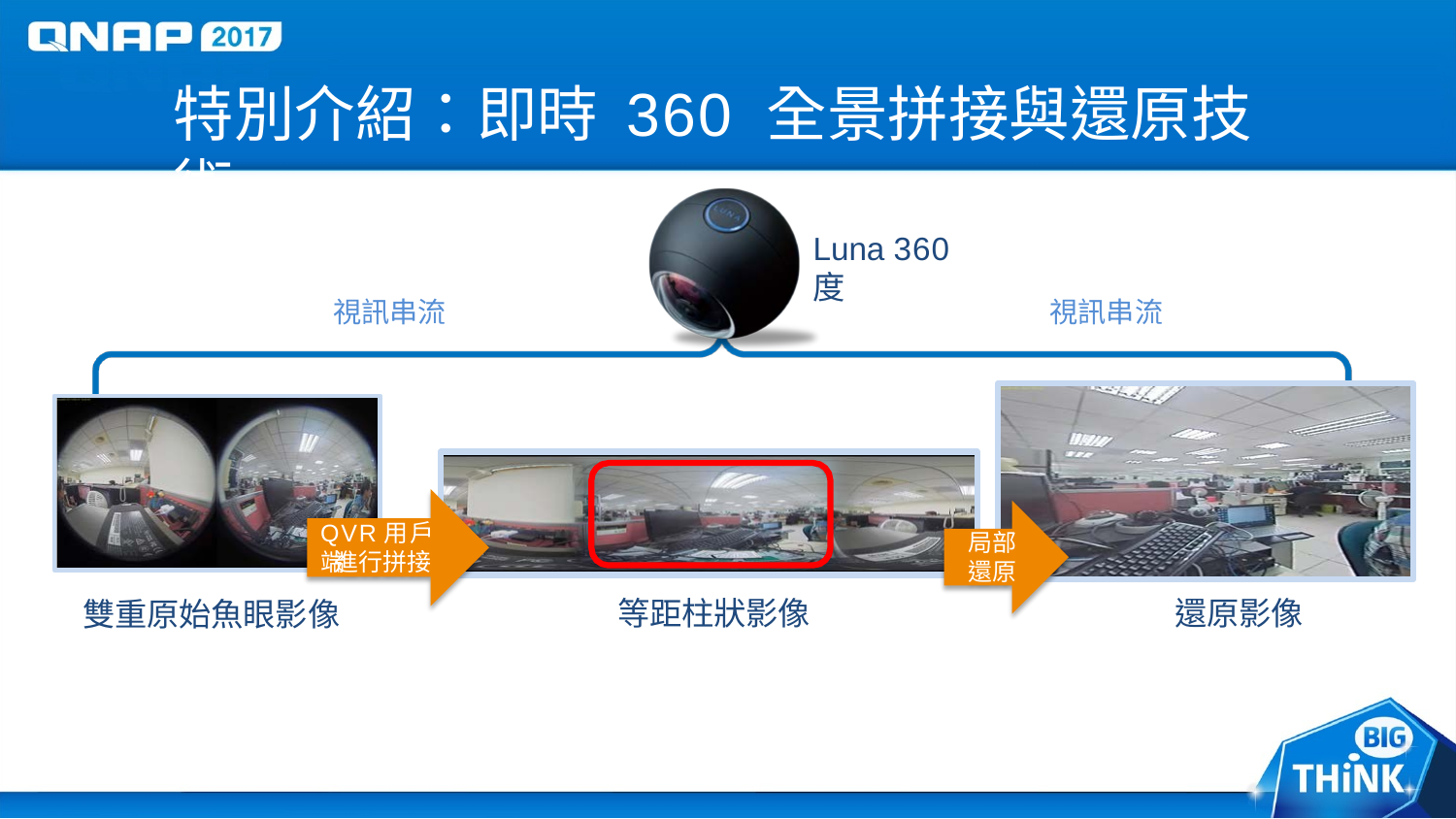

# 特別介紹：即時 360 全景拼接與還原技術

Luna 360度

視訊串流
視訊串流

QVR用戶端

局部 還原
進行拼接
等距柱狀影像
還原影像
雙重原始魚眼影像